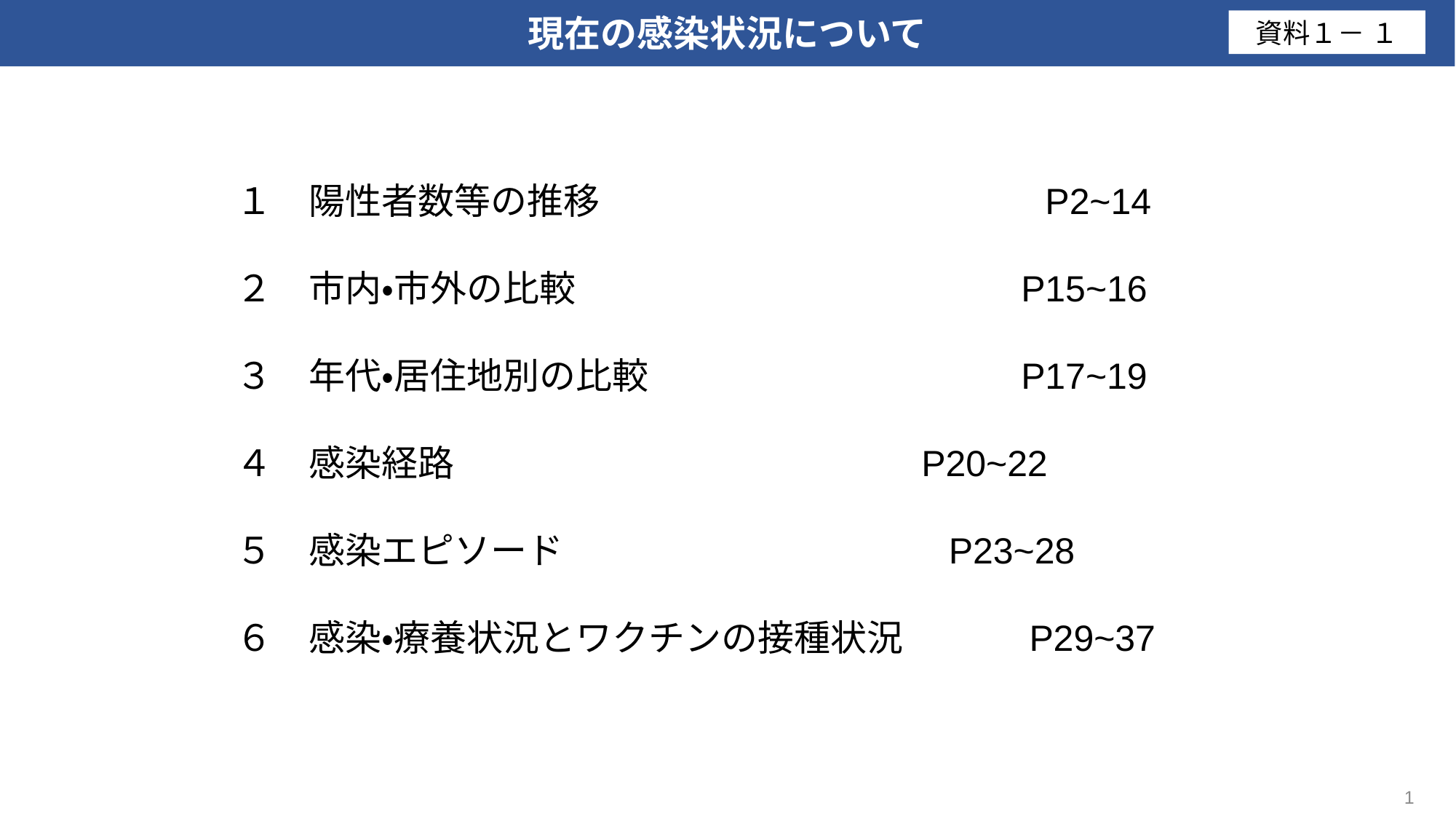

現在の感染状況について
資料１－ １
１　陽性者数等の推移　　　　　　　　　　　　P2~14

２　市内・市外の比較　　　　　　　　　　　　P15~16

３　年代・居住地別の比較　　　　　　　　　　P17~19

４　感染経路                                                        P20~22

５　感染エピソード                                              P23~28

６　感染・療養状況とワクチンの接種状況　　　 P29~37
1